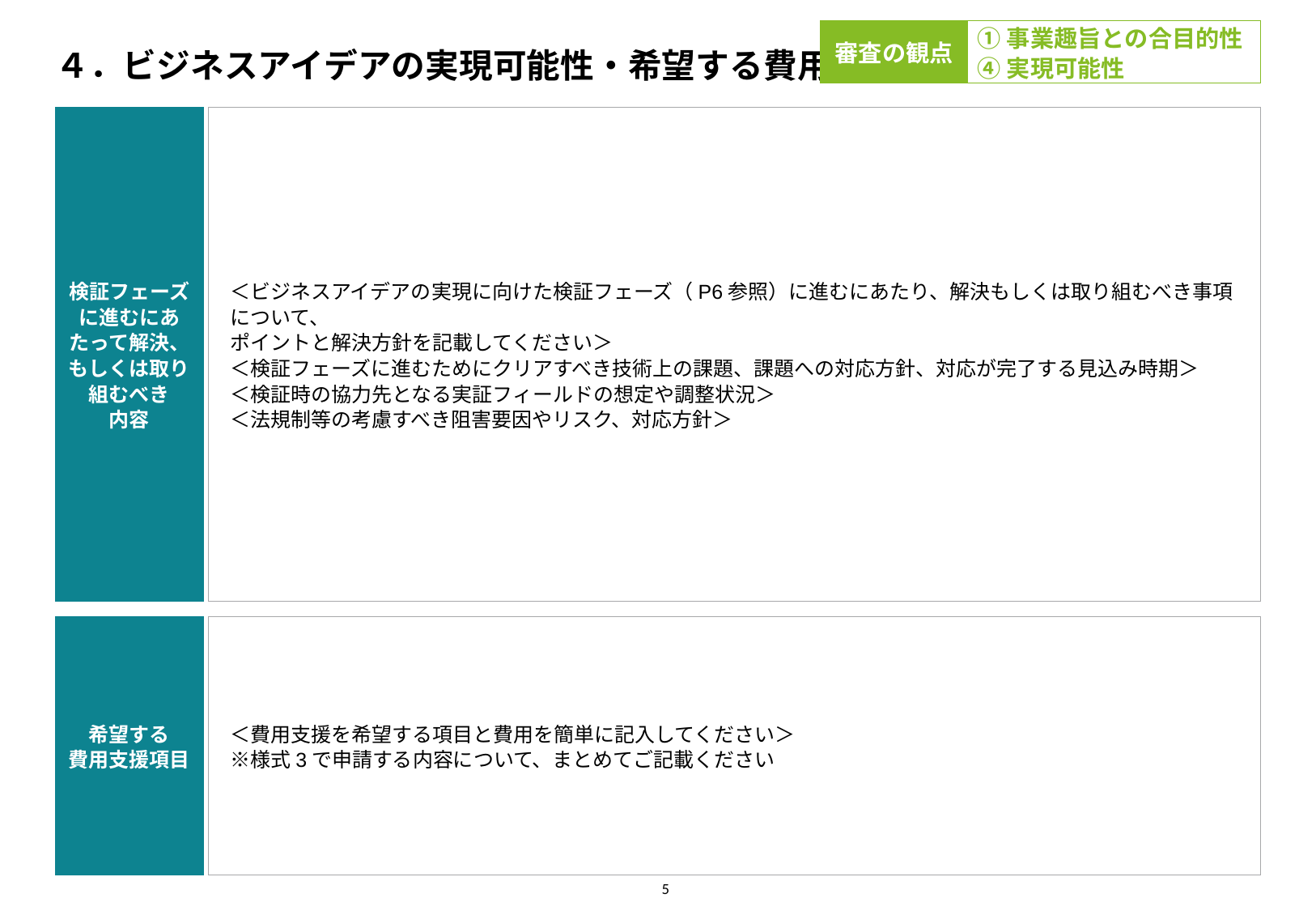

審査の観点
①事業趣旨との合目的性
④実現可能性
# ４．ビジネスアイデアの実現可能性・希望する費用支援
検証フェーズに進むにあたって解決、もしくは取り組むべき
内容
＜ビジネスアイデアの実現に向けた検証フェーズ（P6参照）に進むにあたり、解決もしくは取り組むべき事項について、
ポイントと解決方針を記載してください＞
＜検証フェーズに進むためにクリアすべき技術上の課題、課題への対応方針、対応が完了する見込み時期＞
＜検証時の協力先となる実証フィールドの想定や調整状況＞
＜法規制等の考慮すべき阻害要因やリスク、対応方針＞
希望する
費用支援項目
＜費用支援を希望する項目と費用を簡単に記入してください＞
※様式3で申請する内容について、まとめてご記載ください
5